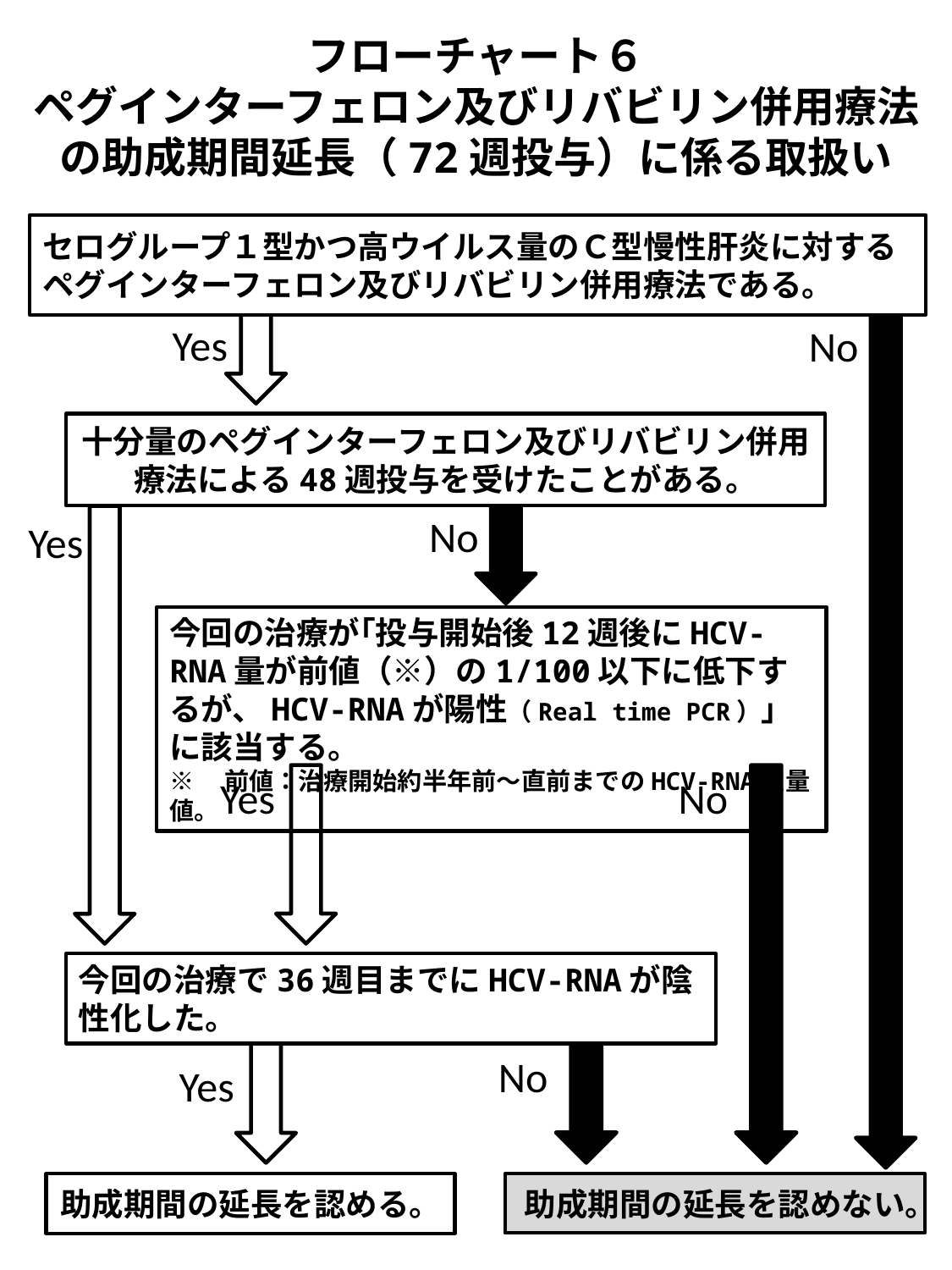

フローチャート６
ペグインターフェロン及びリバビリン併用療法の助成期間延長（72週投与）に係る取扱い
セログループ１型かつ高ウイルス量のＣ型慢性肝炎に対するペグインターフェロン及びリバビリン併用療法である。
Yes

No
十分量のペグインターフェロン及びリバビリン併用療法による48週投与を受けたことがある。

No

Yes
今回の治療が｢投与開始後12週後にHCV-RNA量が前値（※）の1/100以下に低下するが、HCV-RNAが陽性（Real time PCR）」に該当する。
※　前値：治療開始約半年前～直前までのHCV-RNA定量値。
Yes

No
今回の治療で36週目までにHCV-RNAが陰性化した。

No

Yes
助成期間の延長を認める。
助成期間の延長を認めない。